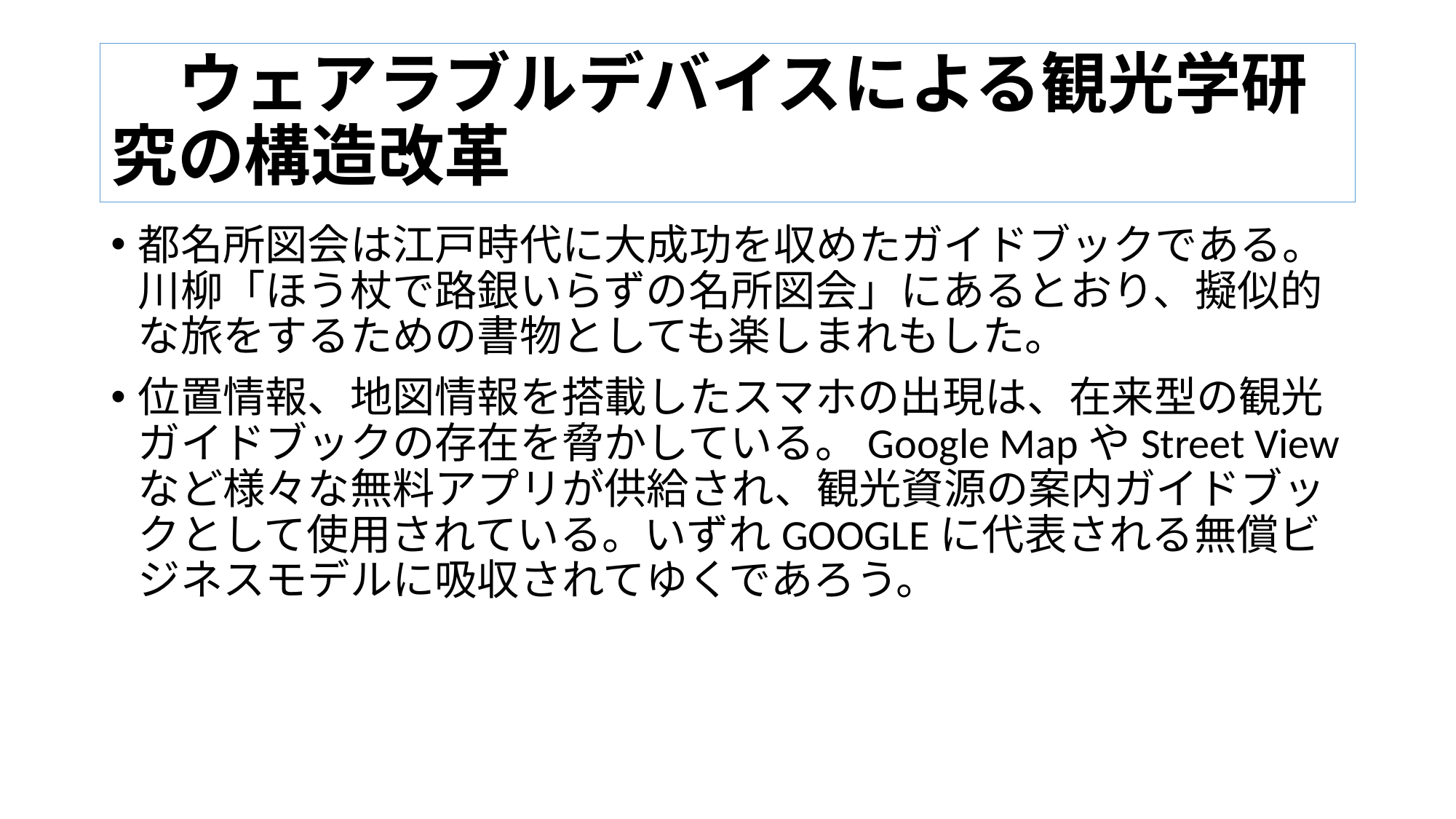

# ウェアラブルデバイスによる観光学研究の構造改革
都名所図会は江戸時代に大成功を収めたガイドブックである。川柳「ほう杖で路銀いらずの名所図会」にあるとおり、擬似的な旅をするための書物としても楽しまれもした。
位置情報、地図情報を搭載したスマホの出現は、在来型の観光ガイドブックの存在を脅かしている。Google MapやStreet Viewなど様々な無料アプリが供給され、観光資源の案内ガイドブックとして使用されている。いずれGOOGLEに代表される無償ビジネスモデルに吸収されてゆくであろう。